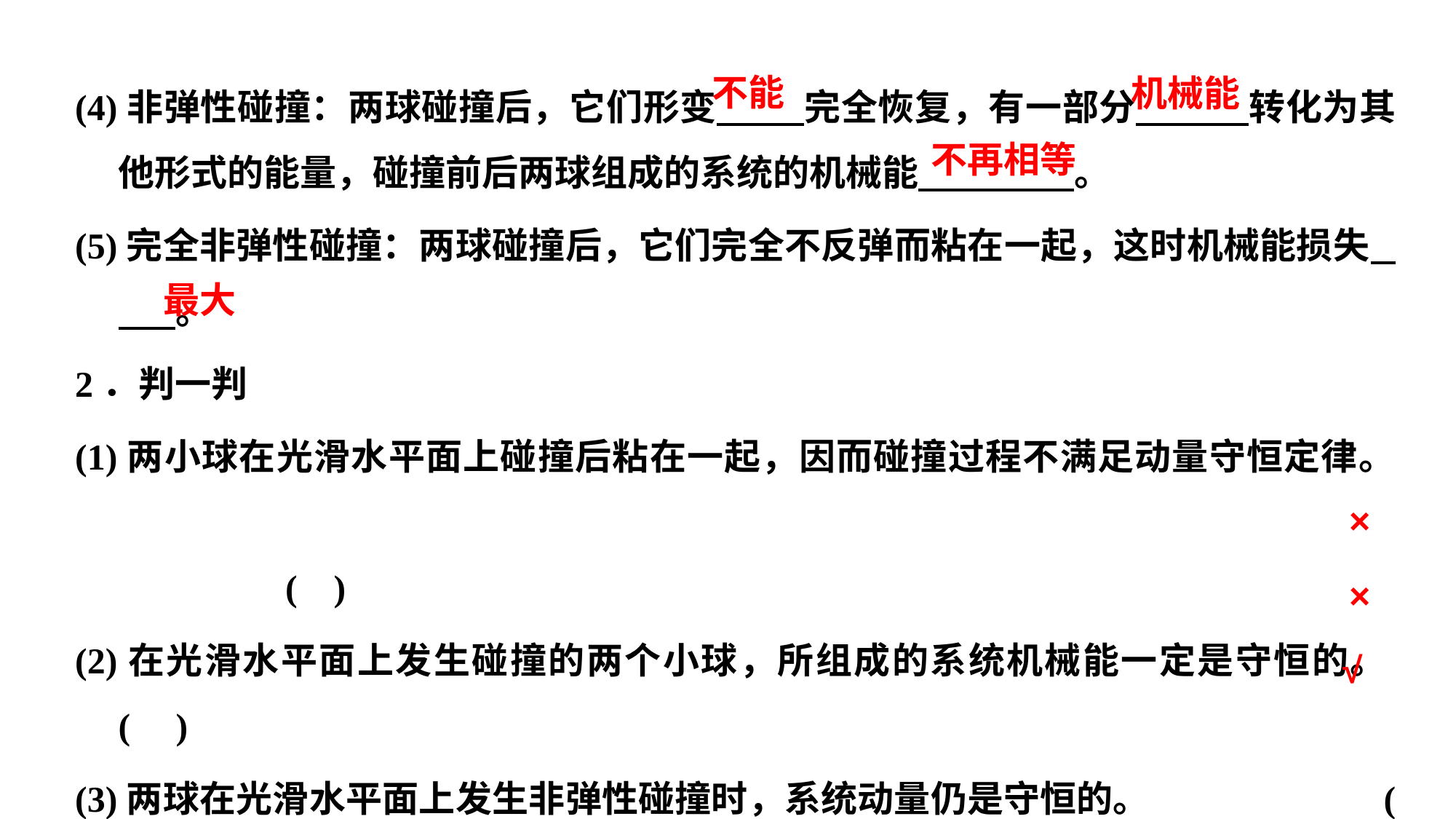

(4)非弹性碰撞：两球碰撞后，它们形变          完全恢复，有一部分             转化为其他形式的能量，碰撞前后两球组成的系统的机械能                   。
(5)完全非弹性碰撞：两球碰撞后，它们完全不反弹而粘在一起，这时机械能损失           。
2．判一判
(1)两小球在光滑水平面上碰撞后粘在一起，因而碰撞过程不满足动量守恒定律。												      (    )
(2)在光滑水平面上发生碰撞的两个小球，所组成的系统机械能一定是守恒的。(     )
(3)两球在光滑水平面上发生非弹性碰撞时，系统动量仍是守恒的。		      (    )
不能
机械能
不再相等
最大
×
×
√